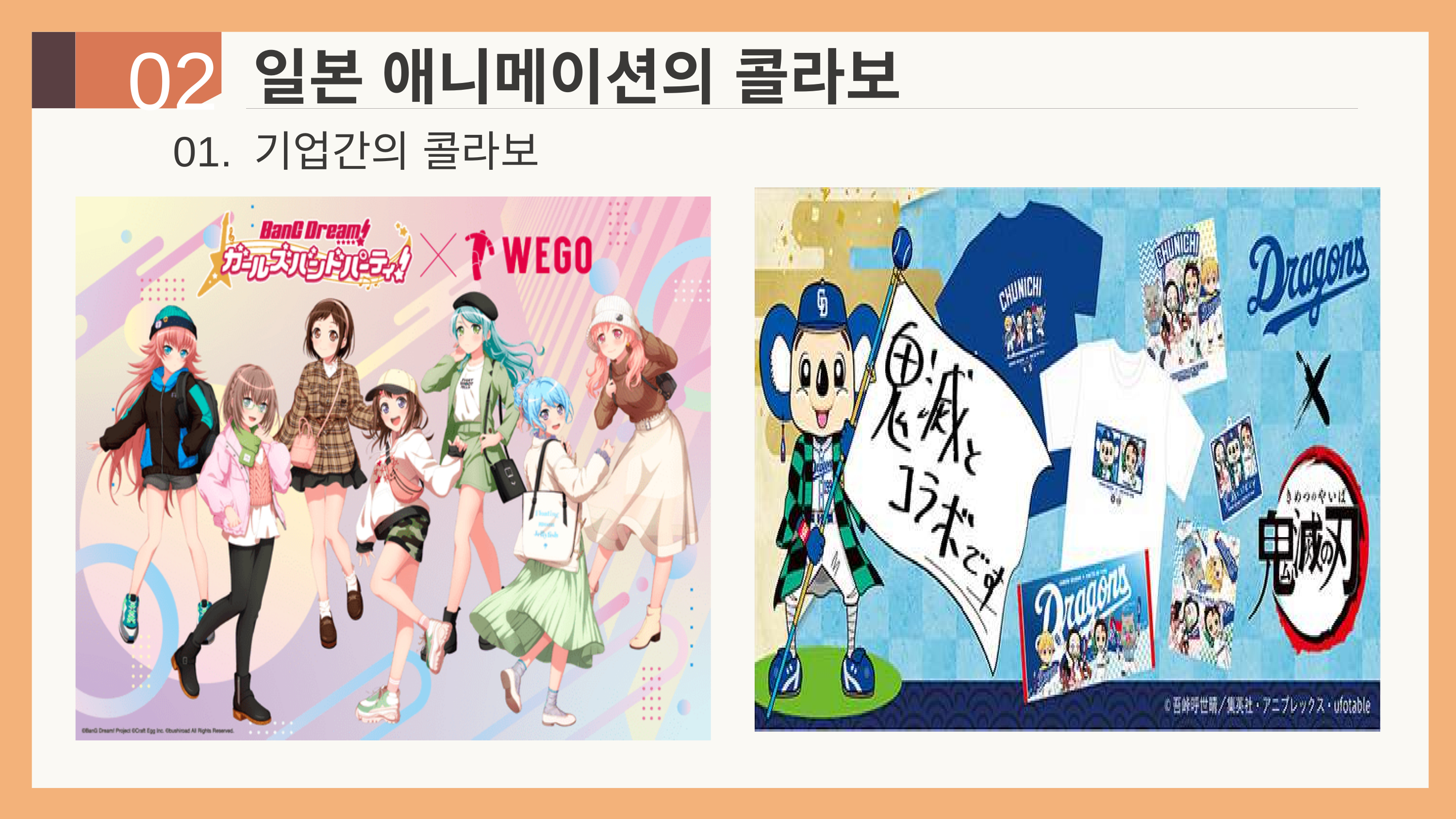

일본 애니메이션의 콜라보
02
01. 기업간의 콜라보